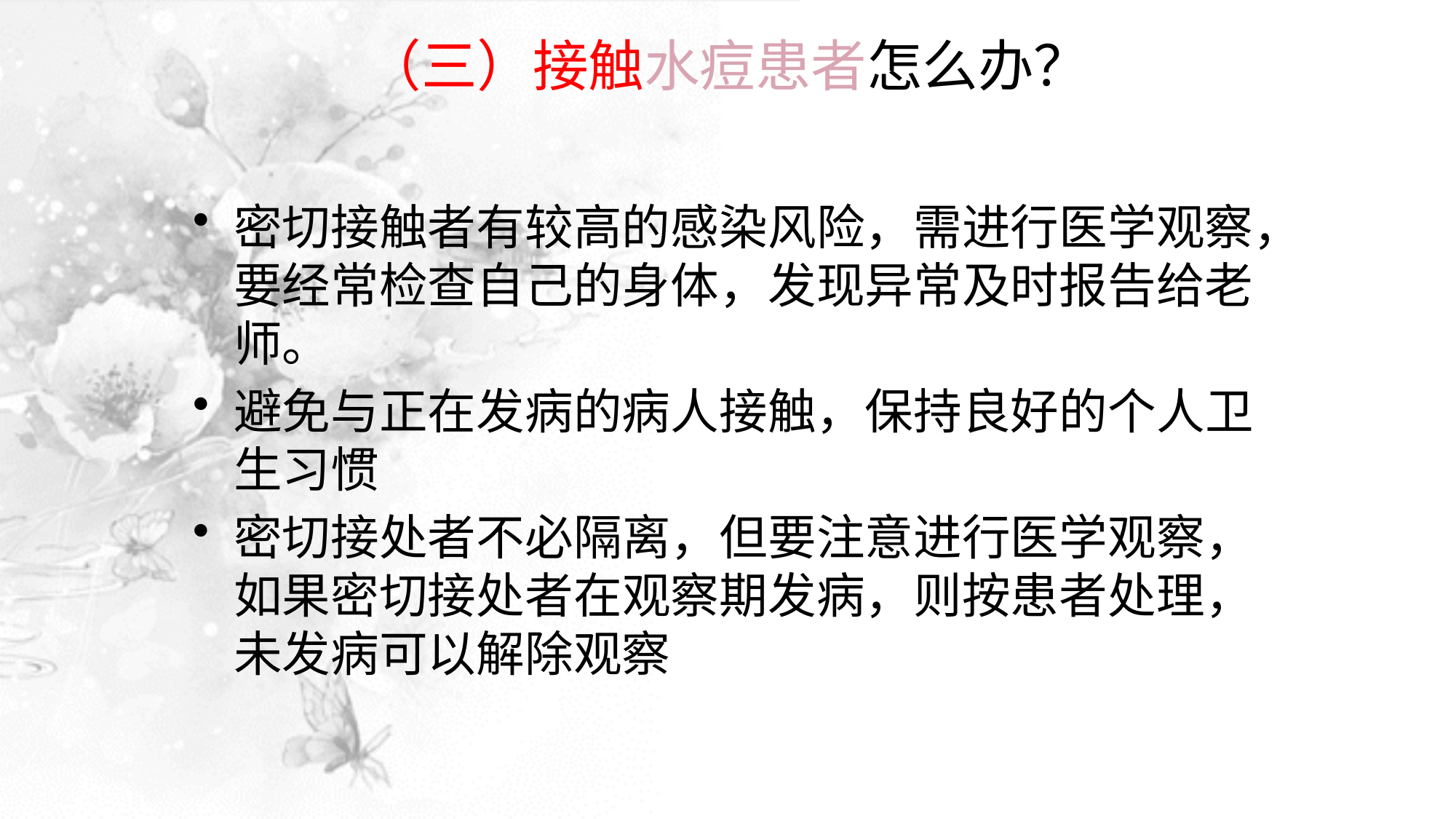

# （三）接触水痘患者怎么办？
密切接触者有较高的感染风险，需进行医学观察，要经常检查自己的身体，发现异常及时报告给老师。
避免与正在发病的病人接触，保持良好的个人卫生习惯
密切接处者不必隔离，但要注意进行医学观察，如果密切接处者在观察期发病，则按患者处理，未发病可以解除观察